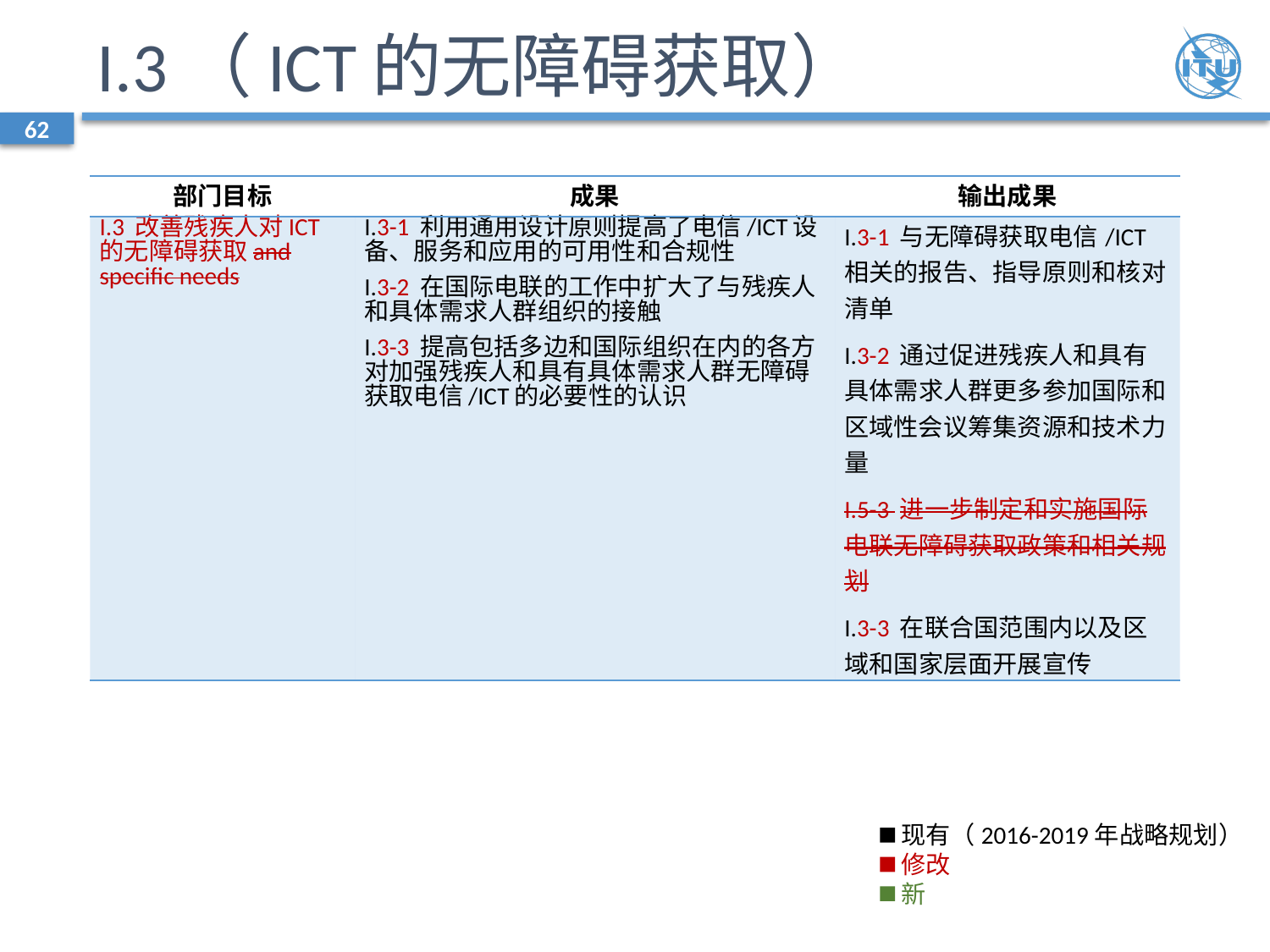

# I.3（ICT的无障碍获取）
62
| 部门目标 | 成果 | 输出成果 |
| --- | --- | --- |
| I.3 改善残疾人对ICT的无障碍获取and specific needs | I.3-1 利用通用设计原则提高了电信/ICT设备、服务和应用的可用性和合规性 I.3-2 在国际电联的工作中扩大了与残疾人和具体需求人群组织的接触 I.3-3 提高包括多边和国际组织在内的各方对加强残疾人和具有具体需求人群无障碍获取电信/ICT的必要性的认识 | I.3-1 与无障碍获取电信/ICT相关的报告、指导原则和核对清单 I.3-2 通过促进残疾人和具有具体需求人群更多参加国际和区域性会议筹集资源和技术力量 I.5-3 进一步制定和实施国际电联无障碍获取政策和相关规划 I.3-3 在联合国范围内以及区域和国家层面开展宣传 |
现有（2016-2019年战略规划）
修改
新